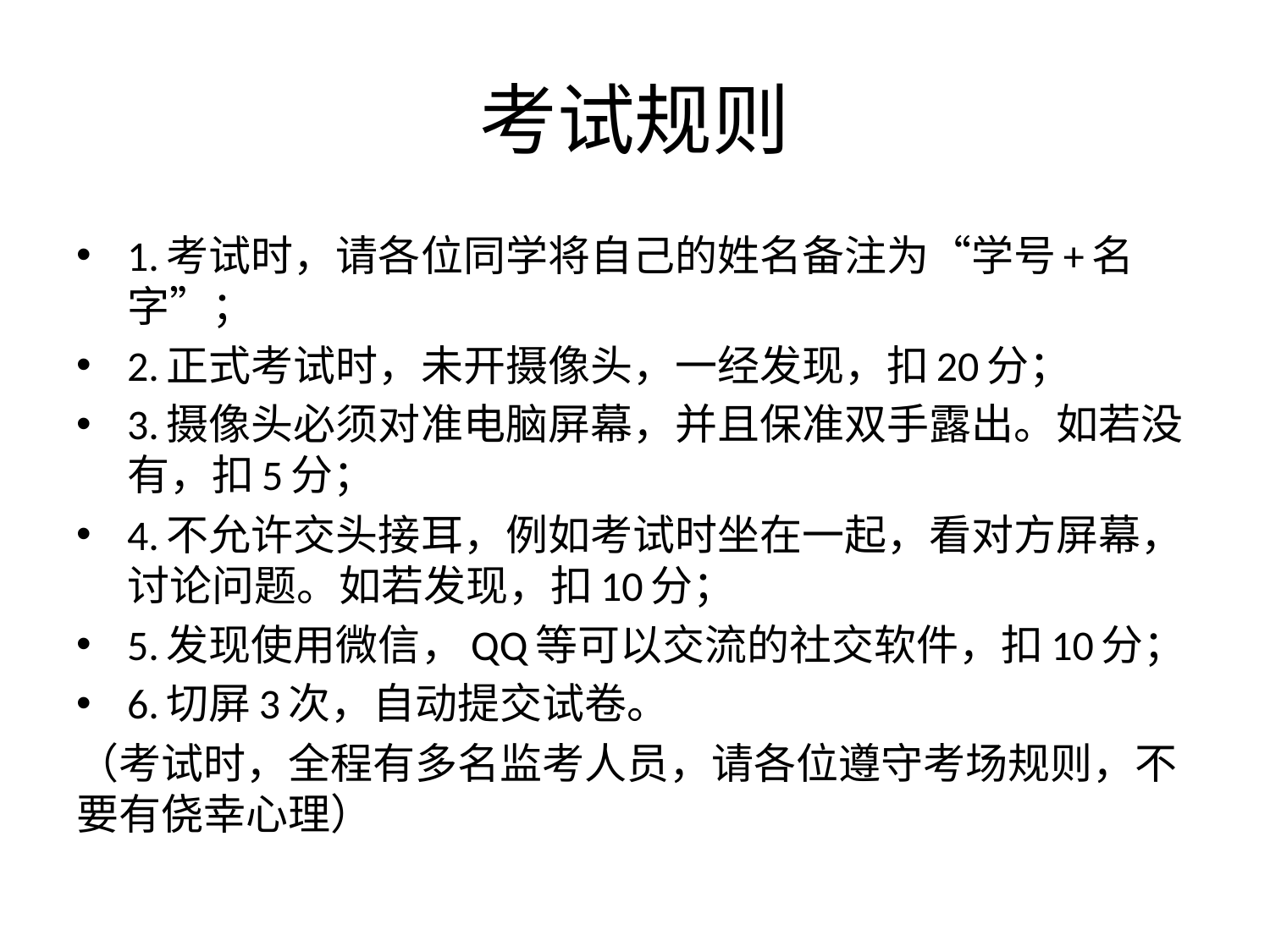

# 考试规则
1.考试时，请各位同学将自己的姓名备注为“学号+名字”；
2.正式考试时，未开摄像头，一经发现，扣20分；
3.摄像头必须对准电脑屏幕，并且保准双手露出。如若没有，扣5分；
4.不允许交头接耳，例如考试时坐在一起，看对方屏幕，讨论问题。如若发现，扣10分；
5.发现使用微信，QQ等可以交流的社交软件，扣10分；
6.切屏3次，自动提交试卷。
（考试时，全程有多名监考人员，请各位遵守考场规则，不要有侥幸心理）